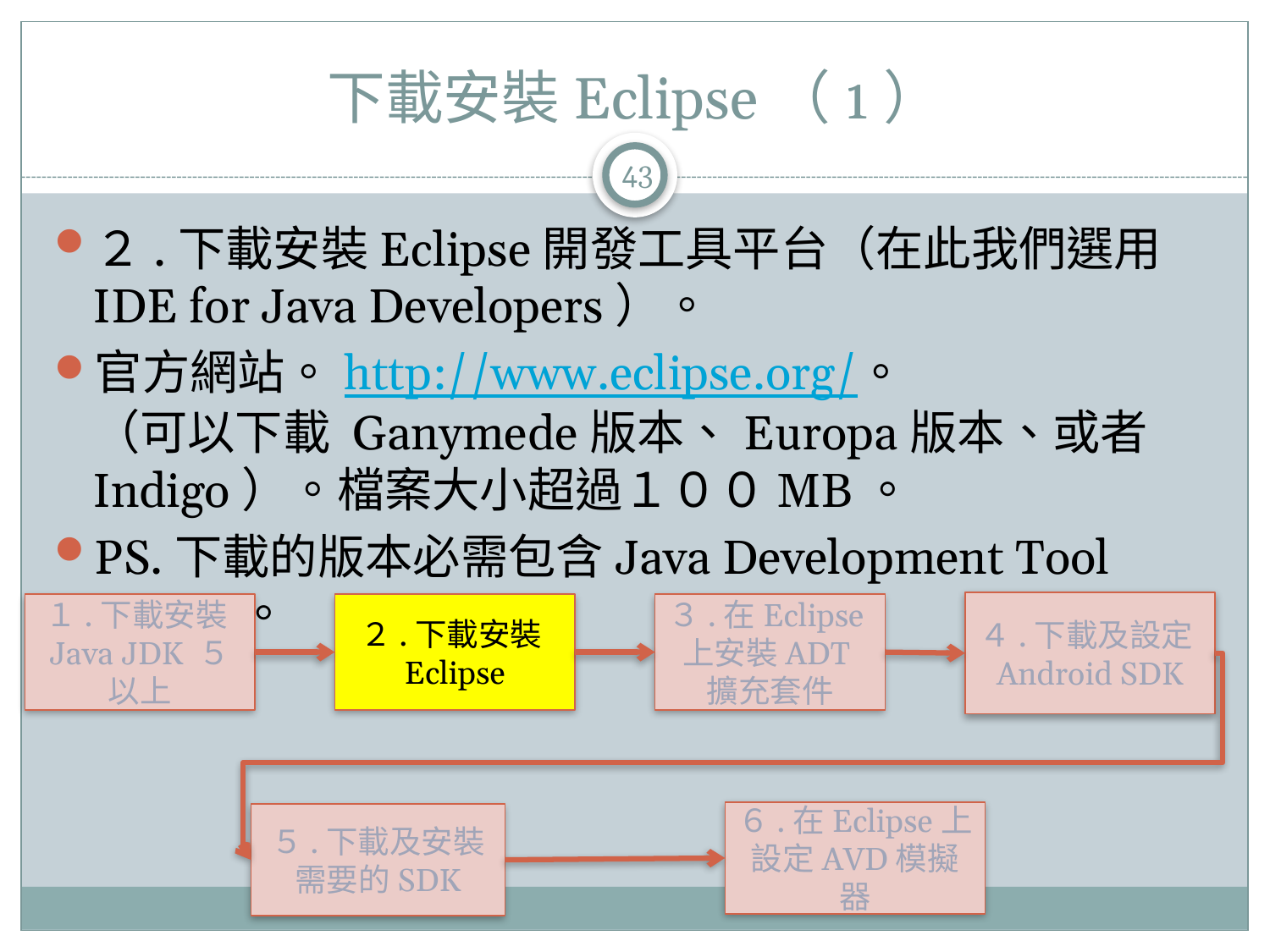

# 下載安裝Eclipse（1）
43
２.下載安裝Eclipse開發工具平台（在此我們選用IDE for Java Developers）。
官方網站。http://www.eclipse.org/。
（可以下載 Ganymede版本、Europa版本、或者Indigo）。檔案大小超過１００MB。
PS.下載的版本必需包含Java Development Tool Plugin。

４.下載及設定Android SDK
１.下載安裝Java JDK ５以上
２.下載安裝Eclipse
３.在Eclipse上安裝ADT擴充套件
６.在Eclipse上設定AVD模擬器
５.下載及安裝需要的SDK